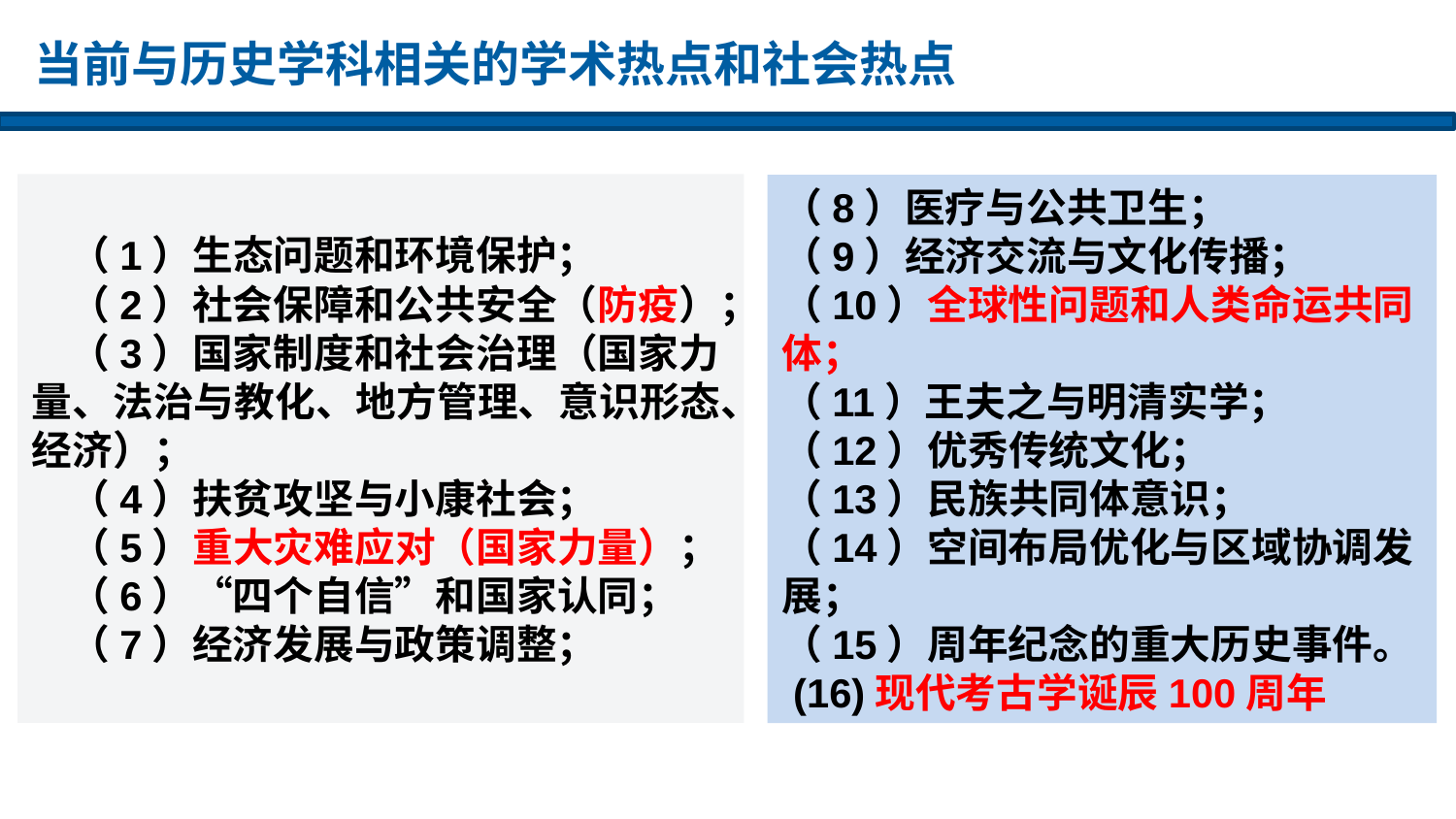

当前与历史学科相关的学术热点和社会热点

   （1）生态问题和环境保护；
   （2）社会保障和公共安全（防疫）；
   （3）国家制度和社会治理（国家力量、法治与教化、地方管理、意识形态、经济）；
   （4）扶贫攻坚与小康社会；
   （5）重大灾难应对（国家力量）；
   （6）“四个自信”和国家认同；
   （7）经济发展与政策调整；

（8）医疗与公共卫生；
（9）经济交流与文化传播；
（10）全球性问题和人类命运共同体；
（11）王夫之与明清实学；
（12）优秀传统文化；
（13）民族共同体意识；
（14）空间布局优化与区域协调发展；
（15）周年纪念的重大历史事件。
 (16)现代考古学诞辰100周年